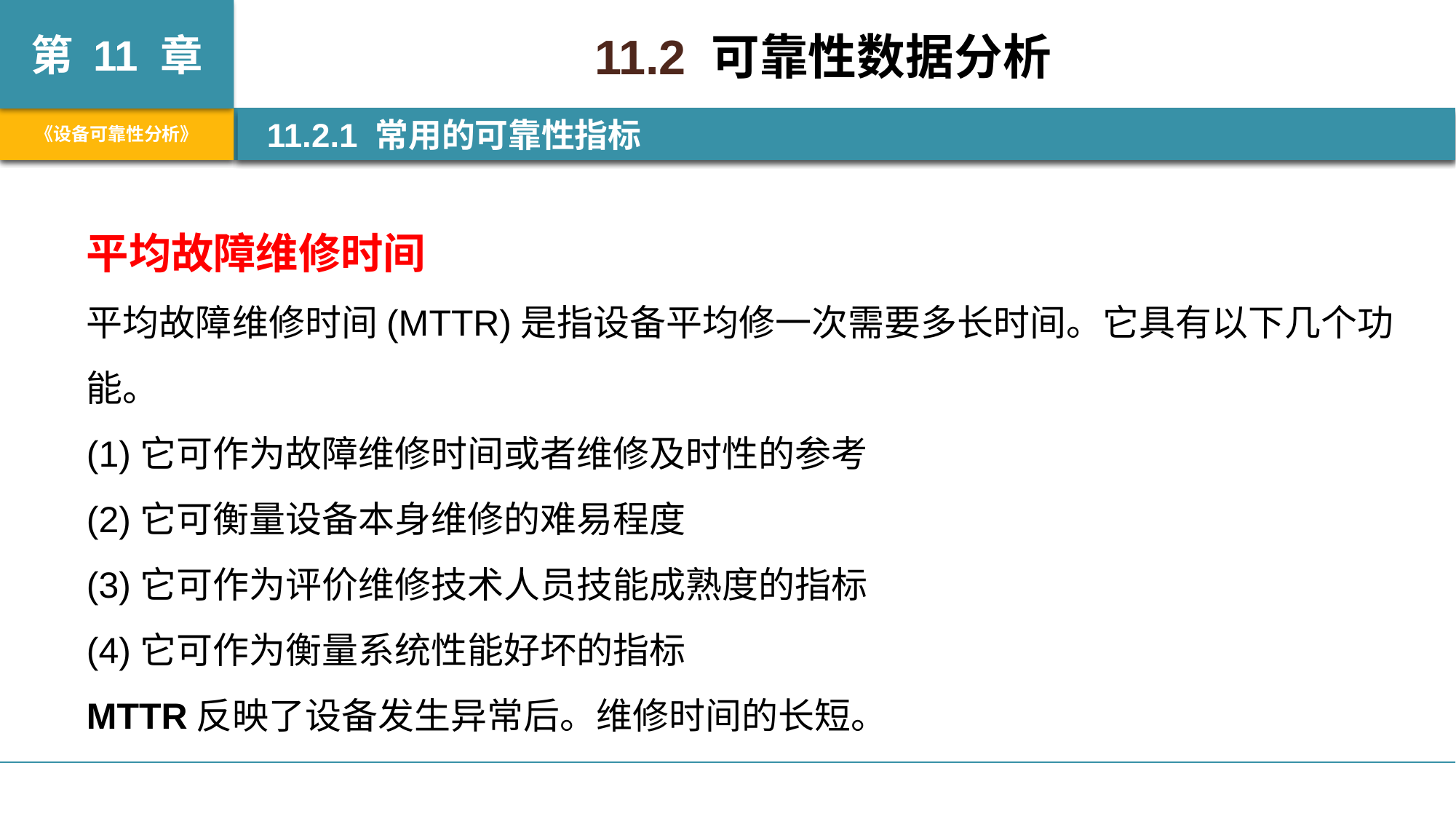

11.2 可靠性数据分析
  11.2.1 常用的可靠性指标
平均故障维修时间
平均故障维修时间(MTTR)是指设备平均修一次需要多长时间。它具有以下几个功能。
(1)它可作为故障维修时间或者维修及时性的参考
(2)它可衡量设备本身维修的难易程度
(3)它可作为评价维修技术人员技能成熟度的指标
(4)它可作为衡量系统性能好坏的指标
MTTR反映了设备发生异常后。维修时间的长短。